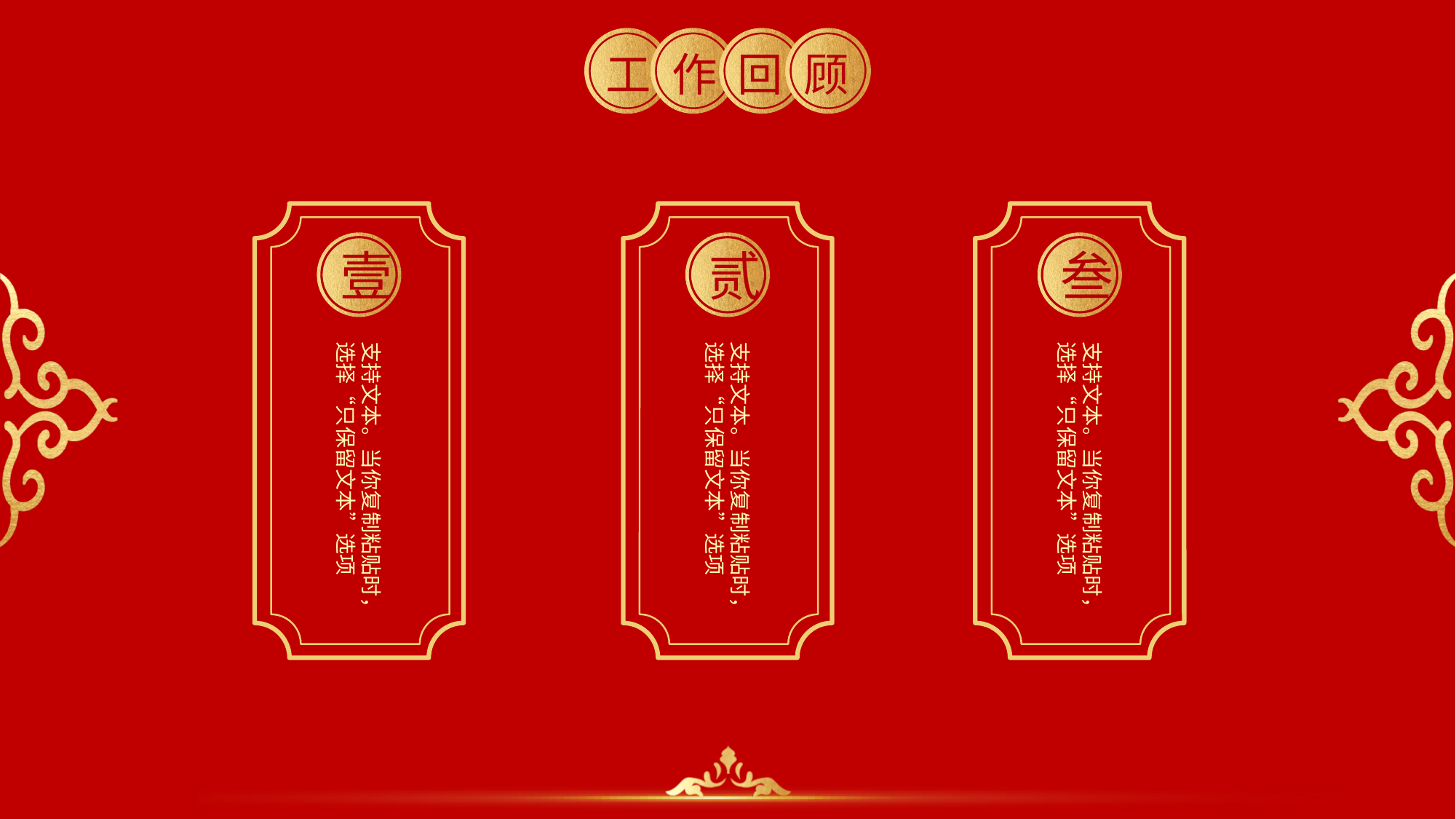

工  作  回  顾

壹
贰
叁

支持文本。当你复制粘贴时，选择“只保留文本”选项
支持文本。当你复制粘贴时，选择“只保留文本”选项
支持文本。当你复制粘贴时，选择“只保留文本”选项